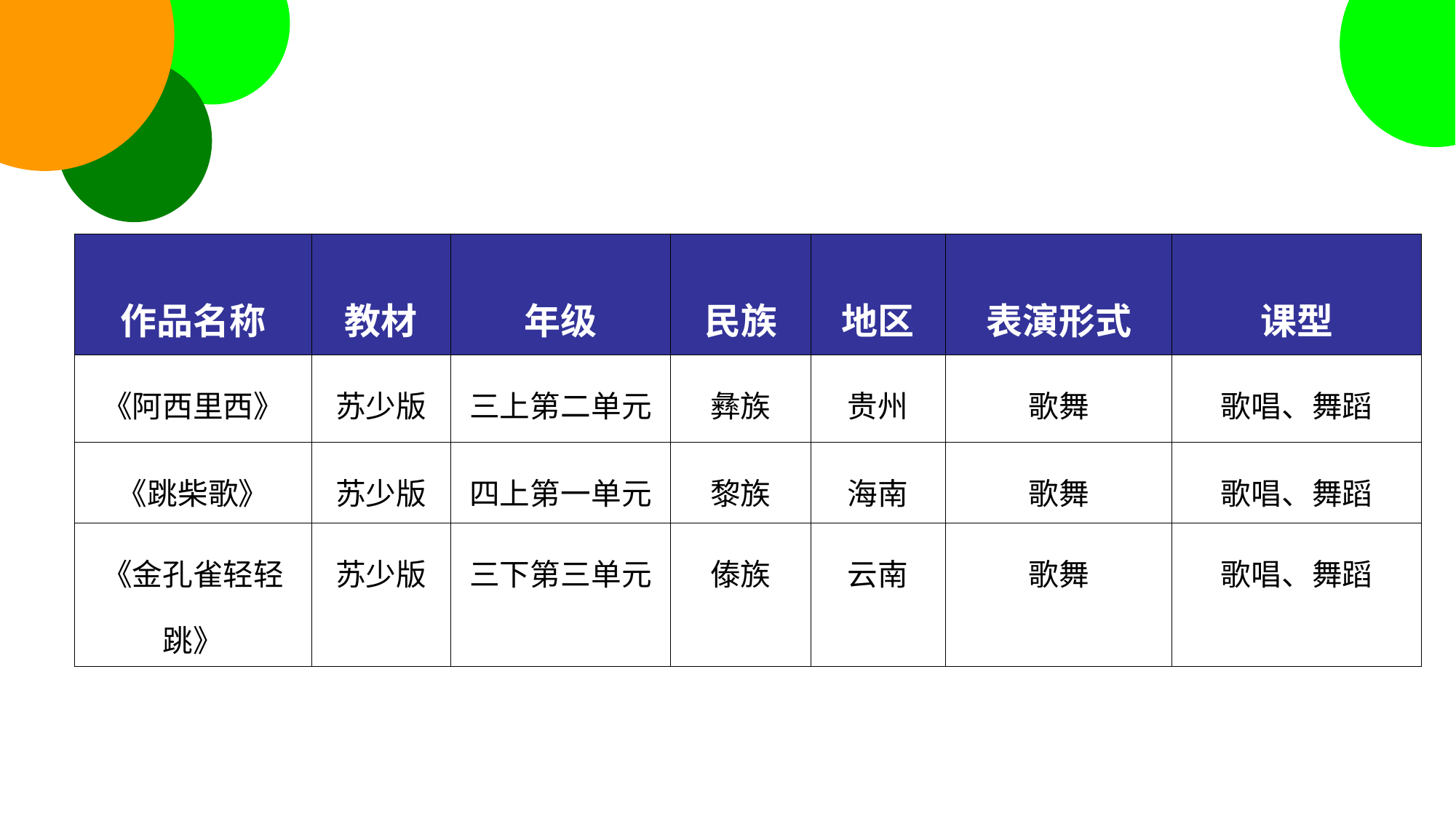

| 作品名称 | 教材 | 年级 | 民族 | 地区 | 表演形式 | 课型 |
| --- | --- | --- | --- | --- | --- | --- |
| 《阿西里西》 | 苏少版 | 三上第二单元 | 彝族 | 贵州 | 歌舞 | 歌唱、舞蹈 |
| 《跳柴歌》 | 苏少版 | 四上第一单元 | 黎族 | 海南 | 歌舞 | 歌唱、舞蹈 |
| 《金孔雀轻轻跳》 | 苏少版 | 三下第三单元 | 傣族 | 云南 | 歌舞 | 歌唱、舞蹈 |